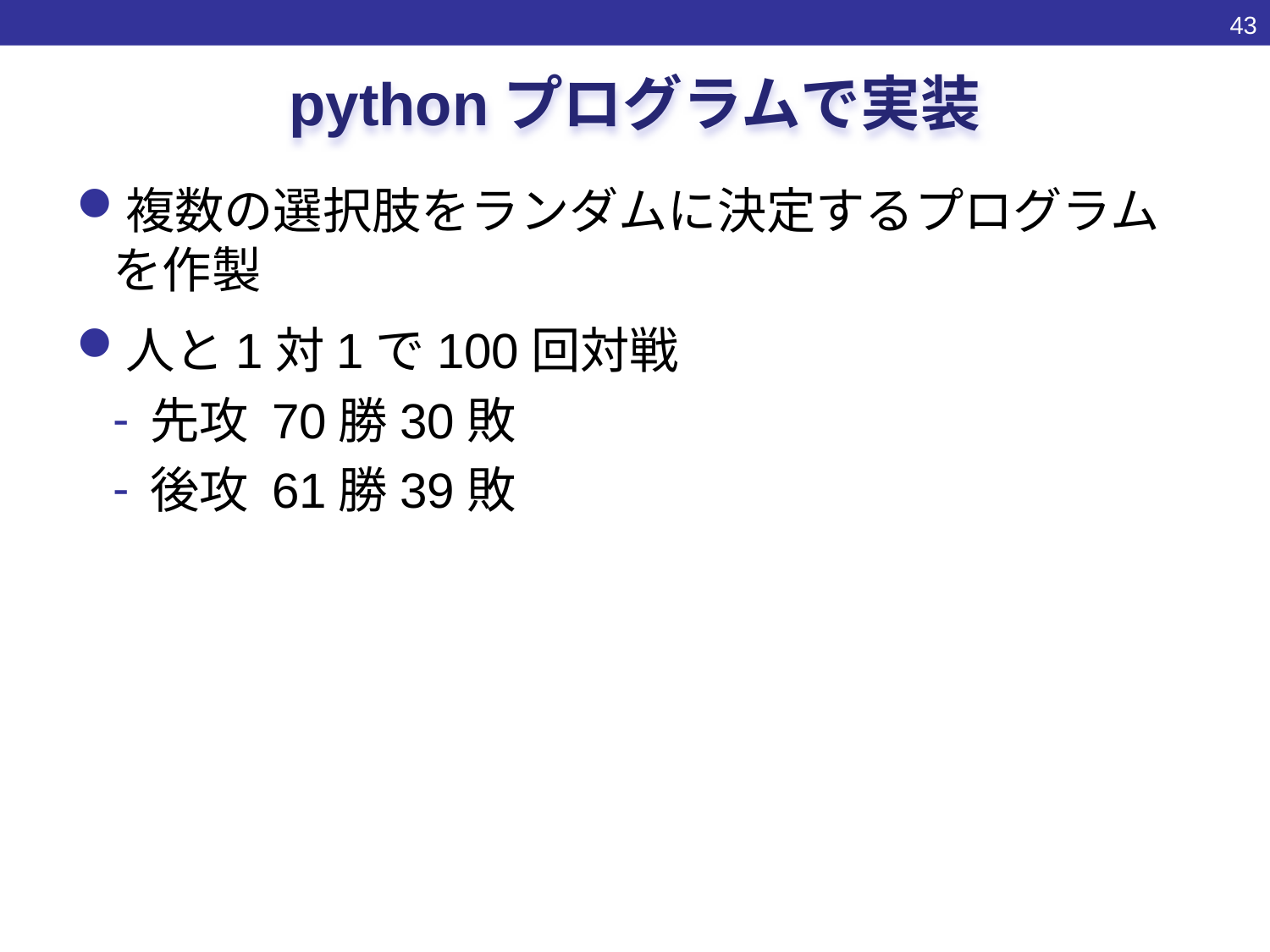

43
# pythonプログラムで実装
複数の選択肢をランダムに決定するプログラムを作製
人と1対1で100回対戦
先攻 70勝30敗
後攻 61勝39敗